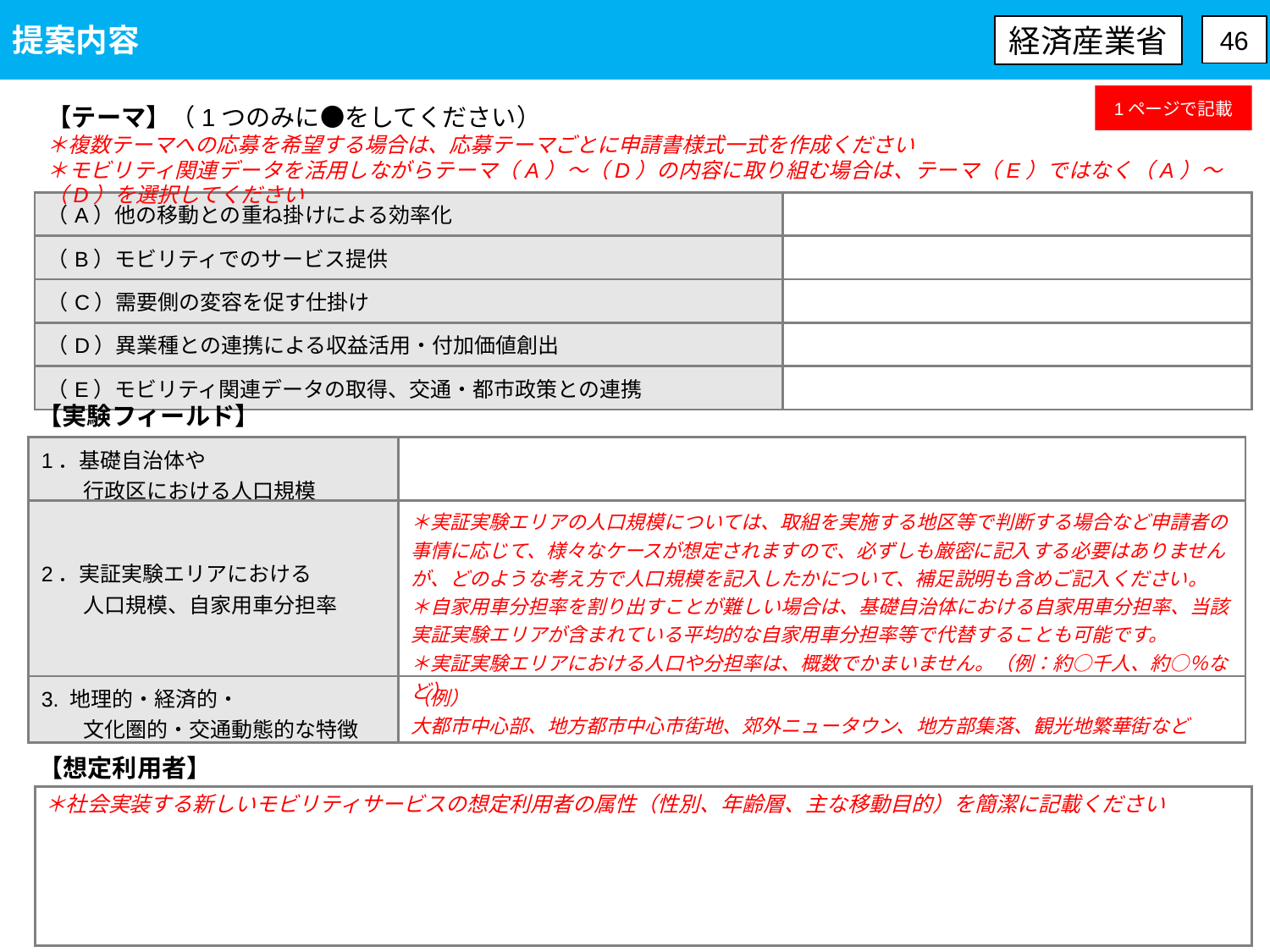

提案内容
経済産業省
46
1ページで記載
【テーマ】（1つのみに●をしてください）
＊複数テーマへの応募を希望する場合は、応募テーマごとに申請書様式一式を作成ください
＊モビリティ関連データを活用しながらテーマ（A）～（D）の内容に取り組む場合は、テーマ（E）ではなく（A）～（D）を選択してください
| （A）他の移動との重ね掛けによる効率化 |  |
| --- | --- |
| （B）モビリティでのサービス提供 |  |
| （C）需要側の変容を促す仕掛け |  |
| （D）異業種との連携による収益活用・付加価値創出 |  |
| （E）モビリティ関連データの取得、交通・都市政策との連携 |  |
【実験フィールド】
| 1．基礎自治体や 　　行政区における人口規模 |  |
| --- | --- |
| 2．実証実験エリアにおける 　　人口規模、自家用車分担率 | ＊実証実験エリアの人口規模については、取組を実施する地区等で判断する場合など申請者の事情に応じて、様々なケースが想定されますので、必ずしも厳密に記入する必要はありませんが、どのような考え方で人口規模を記入したかについて、補足説明も含めご記入ください。 ＊自家用車分担率を割り出すことが難しい場合は、基礎自治体における自家用車分担率、当該実証実験エリアが含まれている平均的な自家用車分担率等で代替することも可能です。 ＊実証実験エリアにおける人口や分担率は、概数でかまいません。（例：約○千人、約○％など） |
| 3. 地理的・経済的・ 　　文化圏的・交通動態的な特徴 | （例） 大都市中心部、地方都市中心市街地、郊外ニュータウン、地方部集落、観光地繁華街など |
【想定利用者】
| ＊社会実装する新しいモビリティサービスの想定利用者の属性（性別、年齢層、主な移動目的）を簡潔に記載ください |
| --- |